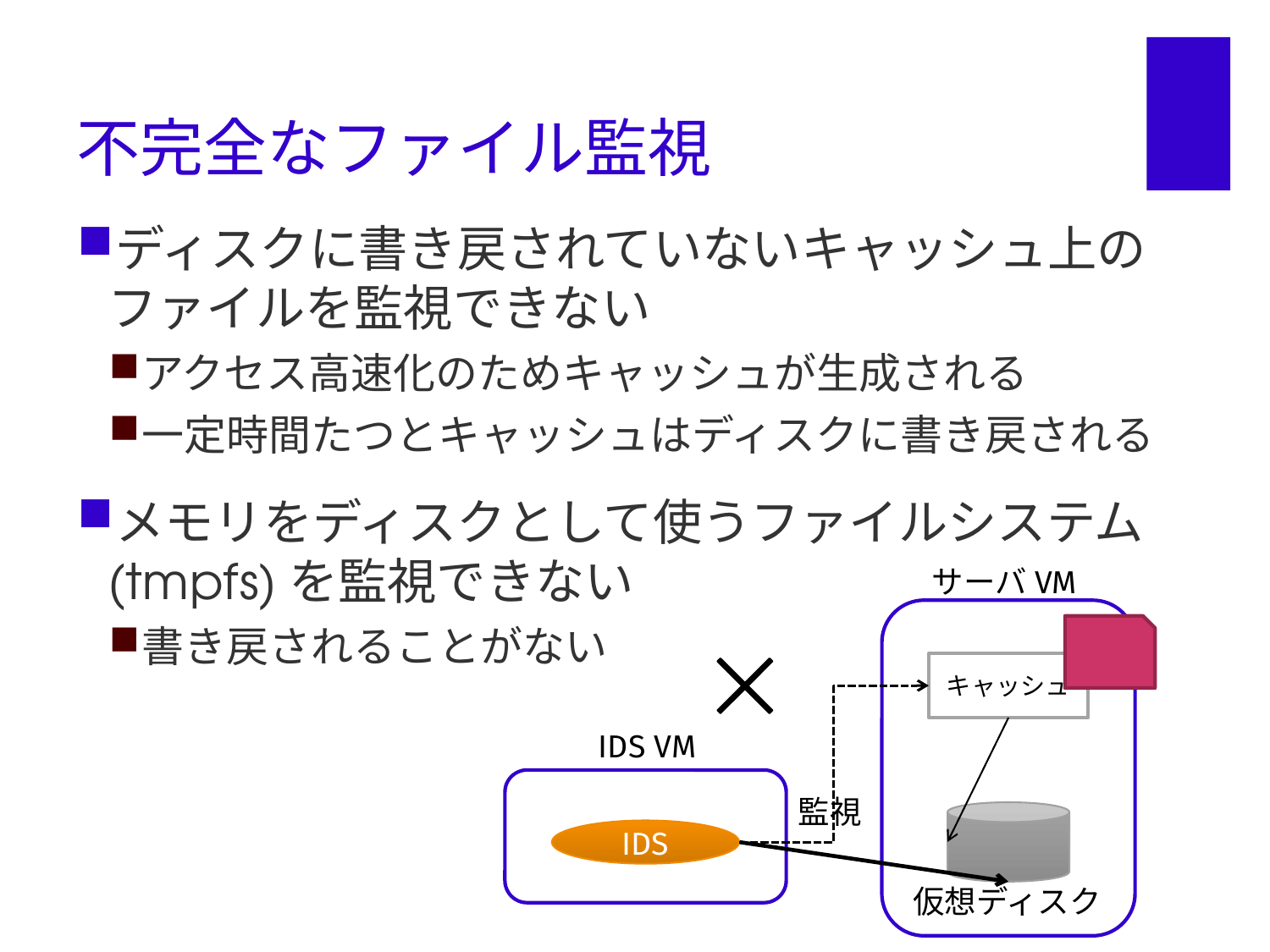

# 不完全なファイル監視
ディスクに書き戻されていないキャッシュ上のファイルを監視できない
アクセス高速化のためキャッシュが生成される
一定時間たつとキャッシュはディスクに書き戻される
メモリをディスクとして使うファイルシステム(tmpfs)を監視できない
書き戻されることがない
サーバVM

キャッシュ
IDS VM

監視

IDS
仮想ディスク